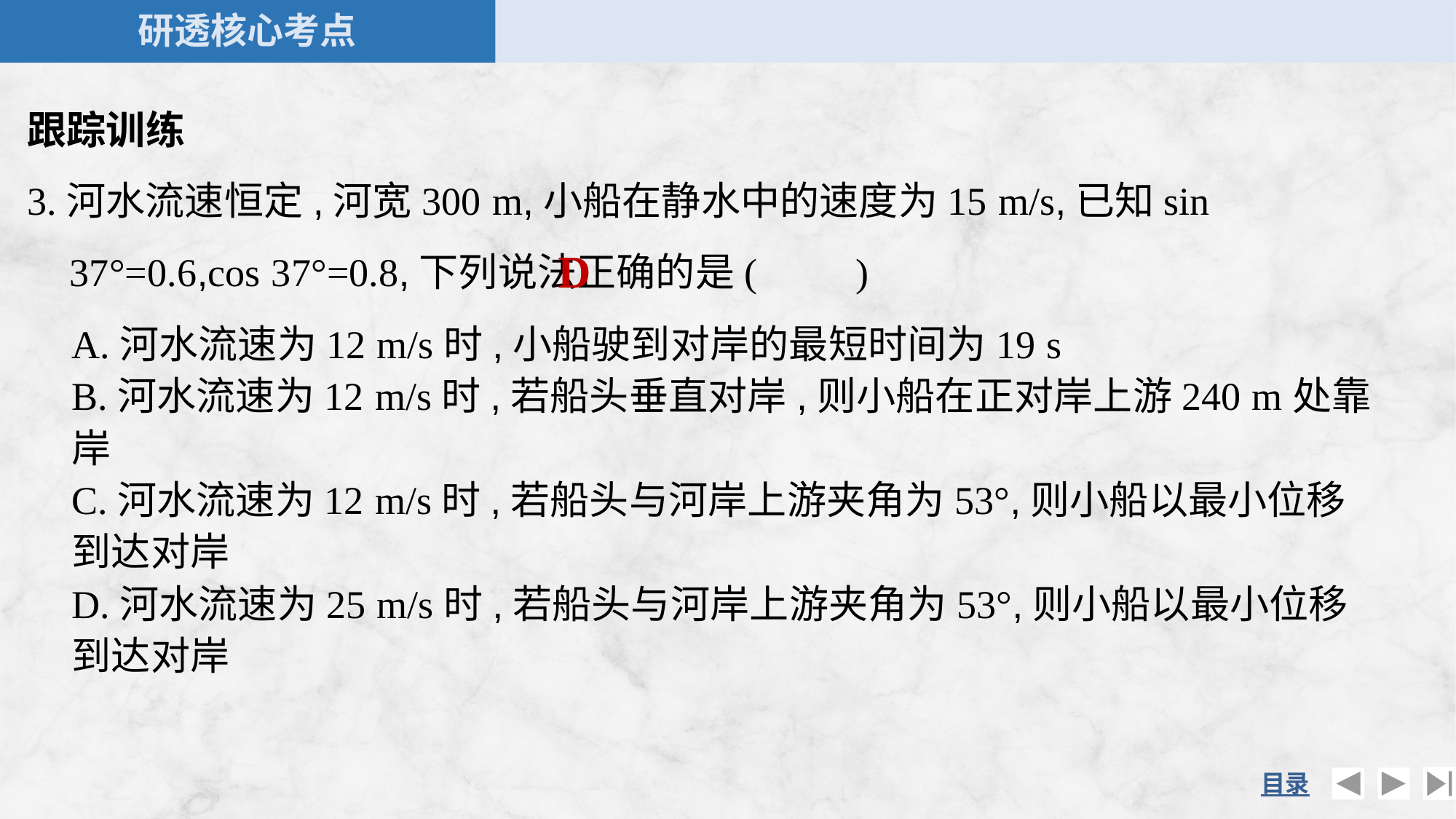

跟踪训练
3.河水流速恒定,河宽300 m,小船在静水中的速度为15 m/s,已知sin 37°=0.6,cos 37°=0.8,下列说法正确的是(　　)
D
A.河水流速为12 m/s时,小船驶到对岸的最短时间为19 s
B.河水流速为12 m/s时,若船头垂直对岸,则小船在正对岸上游240 m处靠岸
C.河水流速为12 m/s时,若船头与河岸上游夹角为53°,则小船以最小位移到达对岸
D.河水流速为25 m/s时,若船头与河岸上游夹角为53°,则小船以最小位移到达对岸